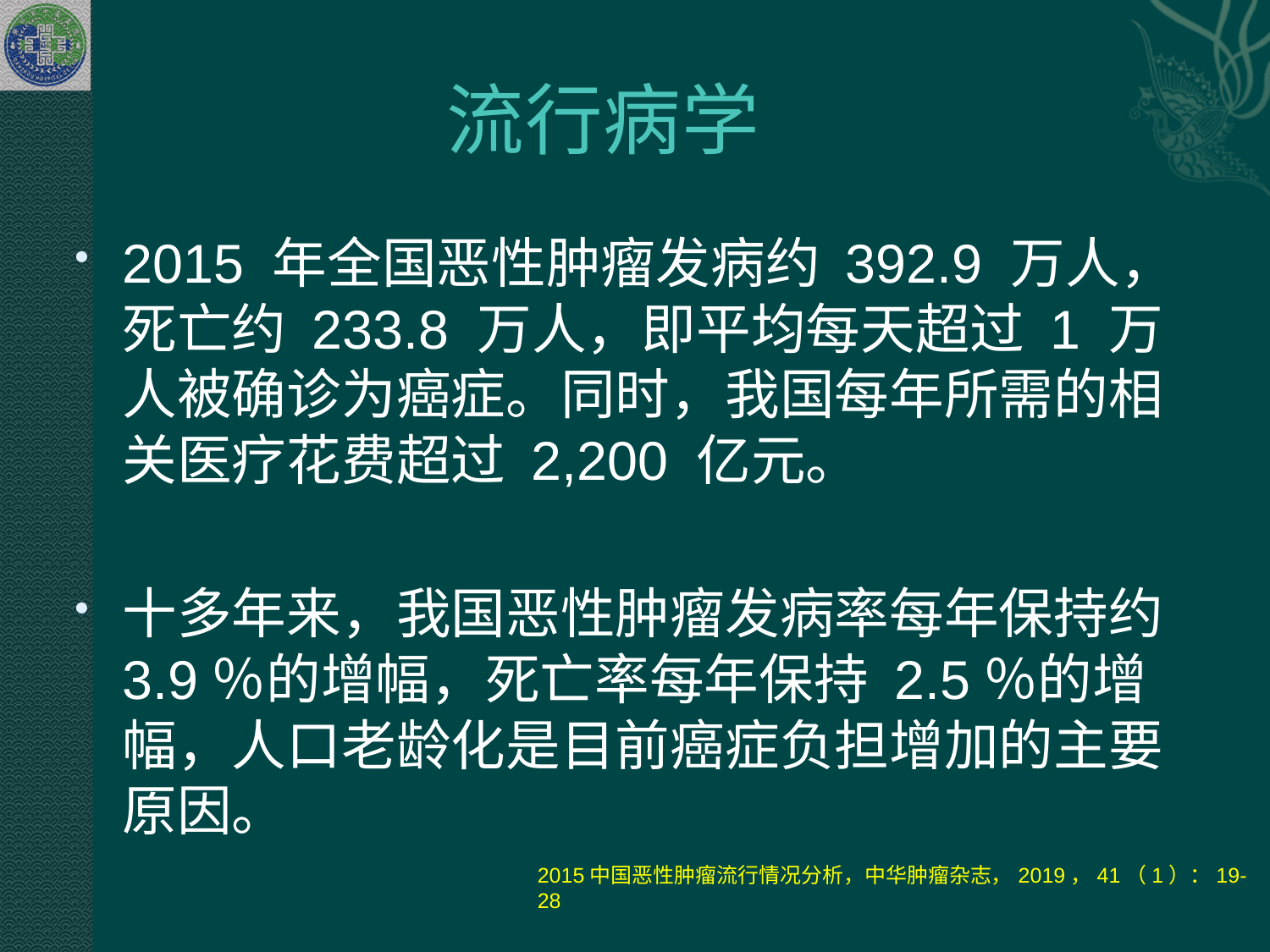

# 流行病学
2015 年全国恶性肿瘤发病约 392.9 万人，死亡约 233.8 万人，即平均每天超过 1 万人被确诊为癌症。同时，我国每年所需的相关医疗花费超过 2,200 亿元。

十多年来，我国恶性肿瘤发病率每年保持约 3.9％的增幅，死亡率每年保持 2.5％的增幅，人口老龄化是目前癌症负担增加的主要原因。
2015中国恶性肿瘤流行情况分析，中华肿瘤杂志，2019，41（1）：19-28